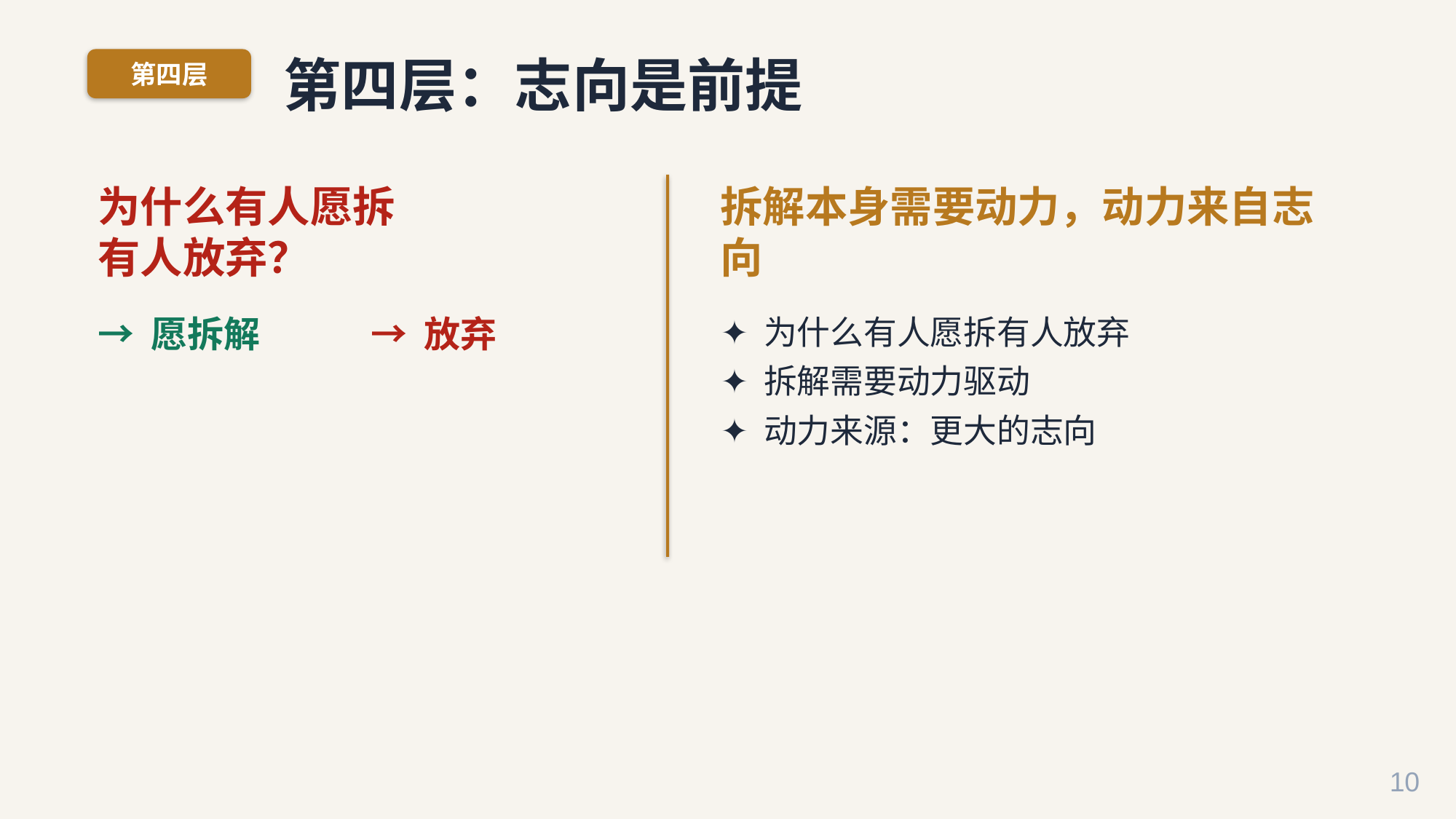

第四层：志向是前提
第四层
为什么有人愿拆
有人放弃？

拆解本身需要动力，动力来自志向
→ 愿拆解
→ 放弃
✦ 为什么有人愿拆有人放弃
✦ 拆解需要动力驱动
✦ 动力来源：更大的志向
10